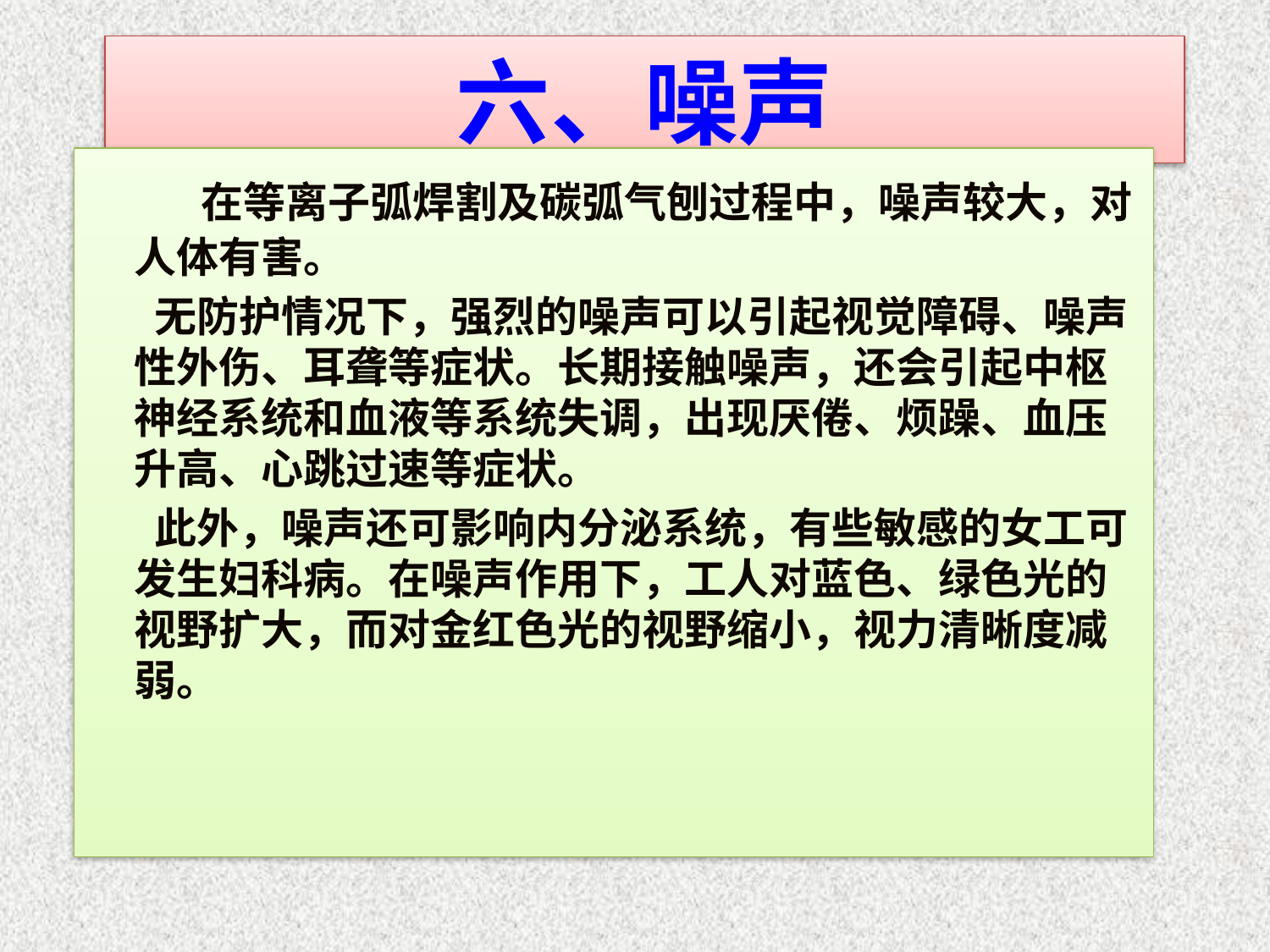

# 六、噪声
       在等离子弧焊割及碳弧气刨过程中，噪声较大，对人体有害。
      无防护情况下，强烈的噪声可以引起视觉障碍、噪声性外伤、耳聋等症状。长期接触噪声，还会引起中枢神经系统和血液等系统失调，出现厌倦、烦躁、血压升高、心跳过速等症状。
      此外，噪声还可影响内分泌系统，有些敏感的女工可发生妇科病。在噪声作用下，工人对蓝色、绿色光的视野扩大，而对金红色光的视野缩小，视力清晰度减弱。